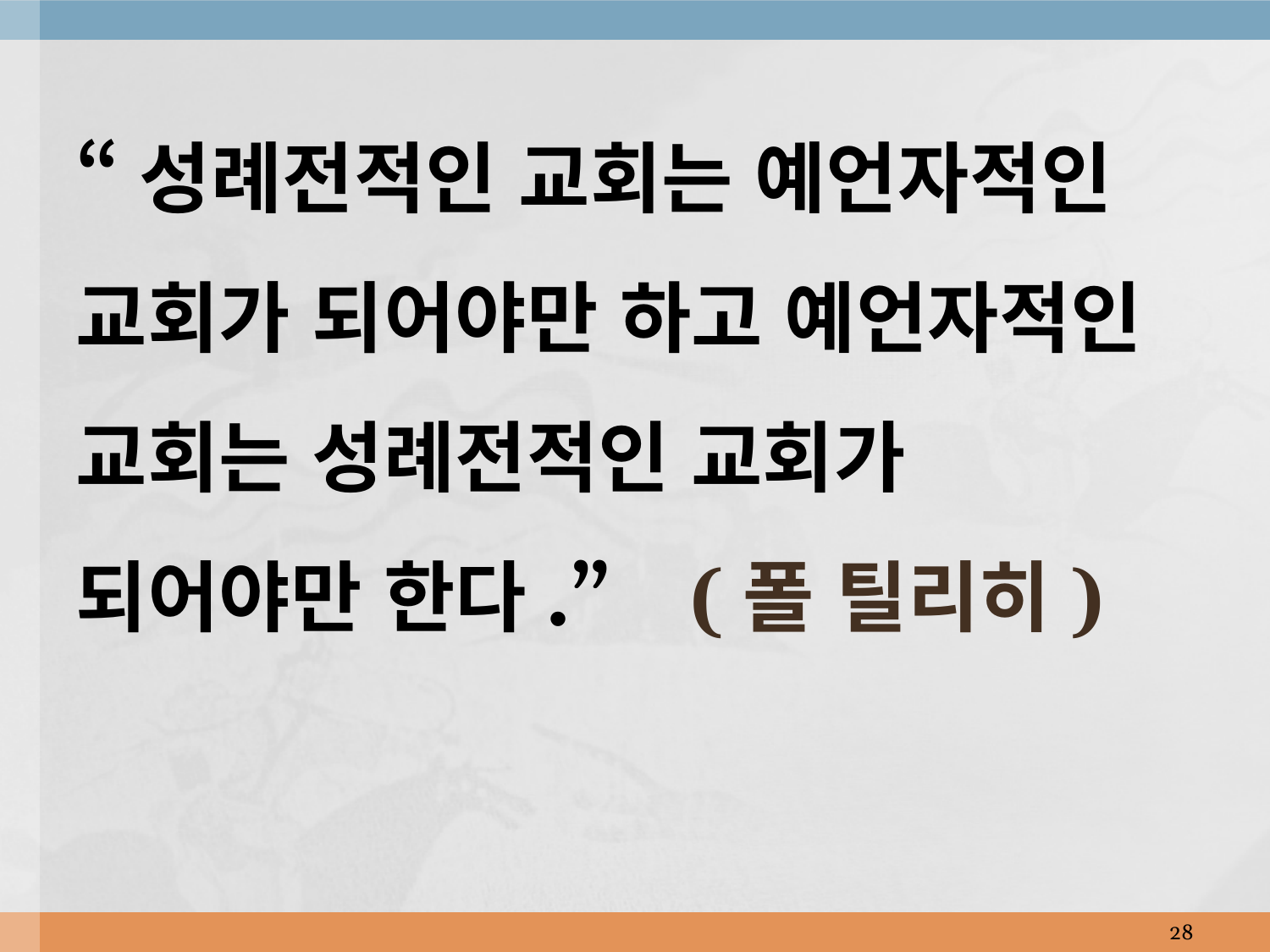

“성례전적인 교회는 예언자적인 교회가 되어야만 하고 예언자적인 교회는 성례전적인 교회가 되어야만 한다.”    (폴 틸리히)
28